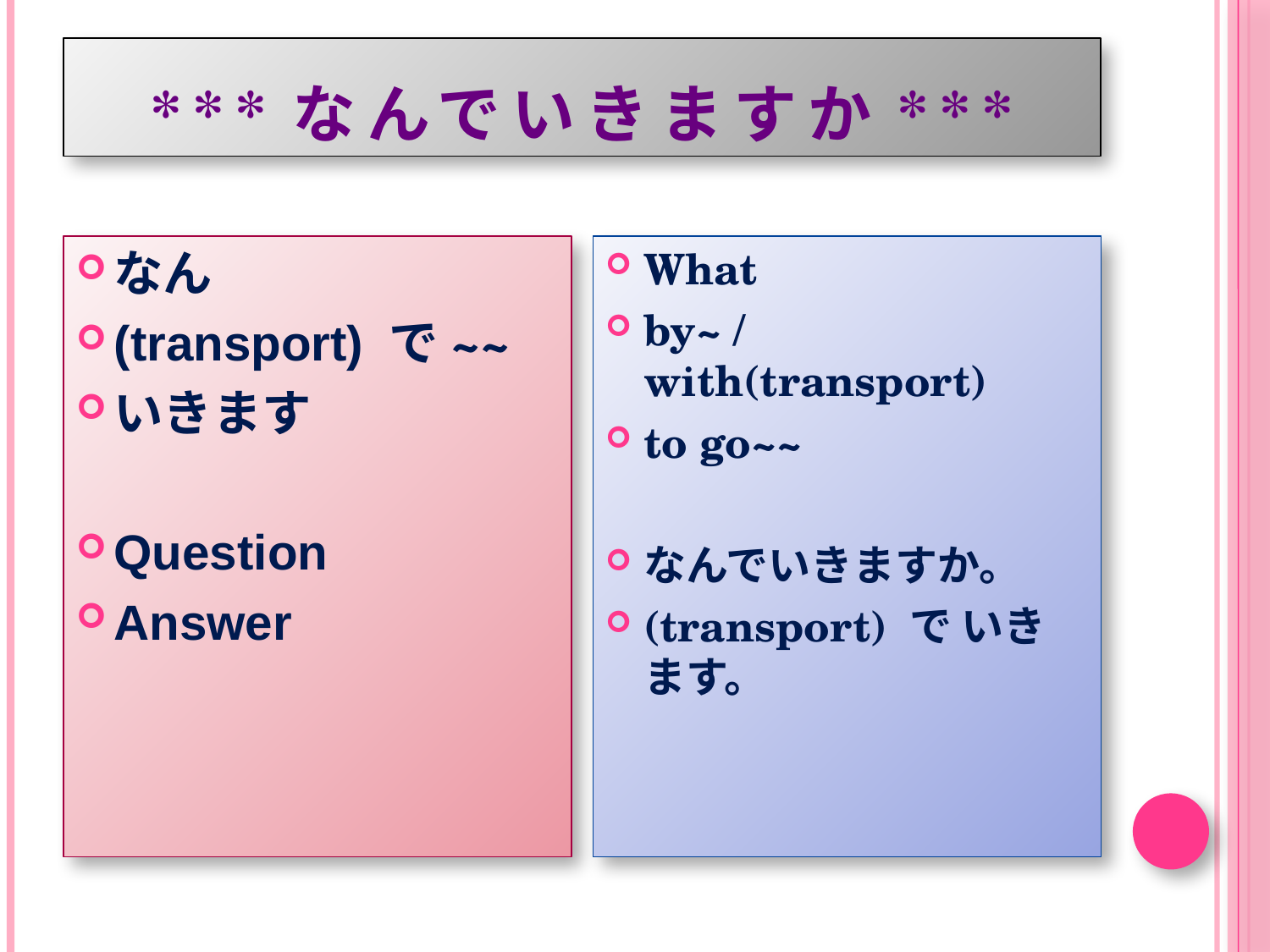

# ***なんでいきますか***
なん
(transport) で~~
いきます

Question
Answer

What
by~ / with(transport)
to go~~

なんでいきますか。
(transport) で いきます。